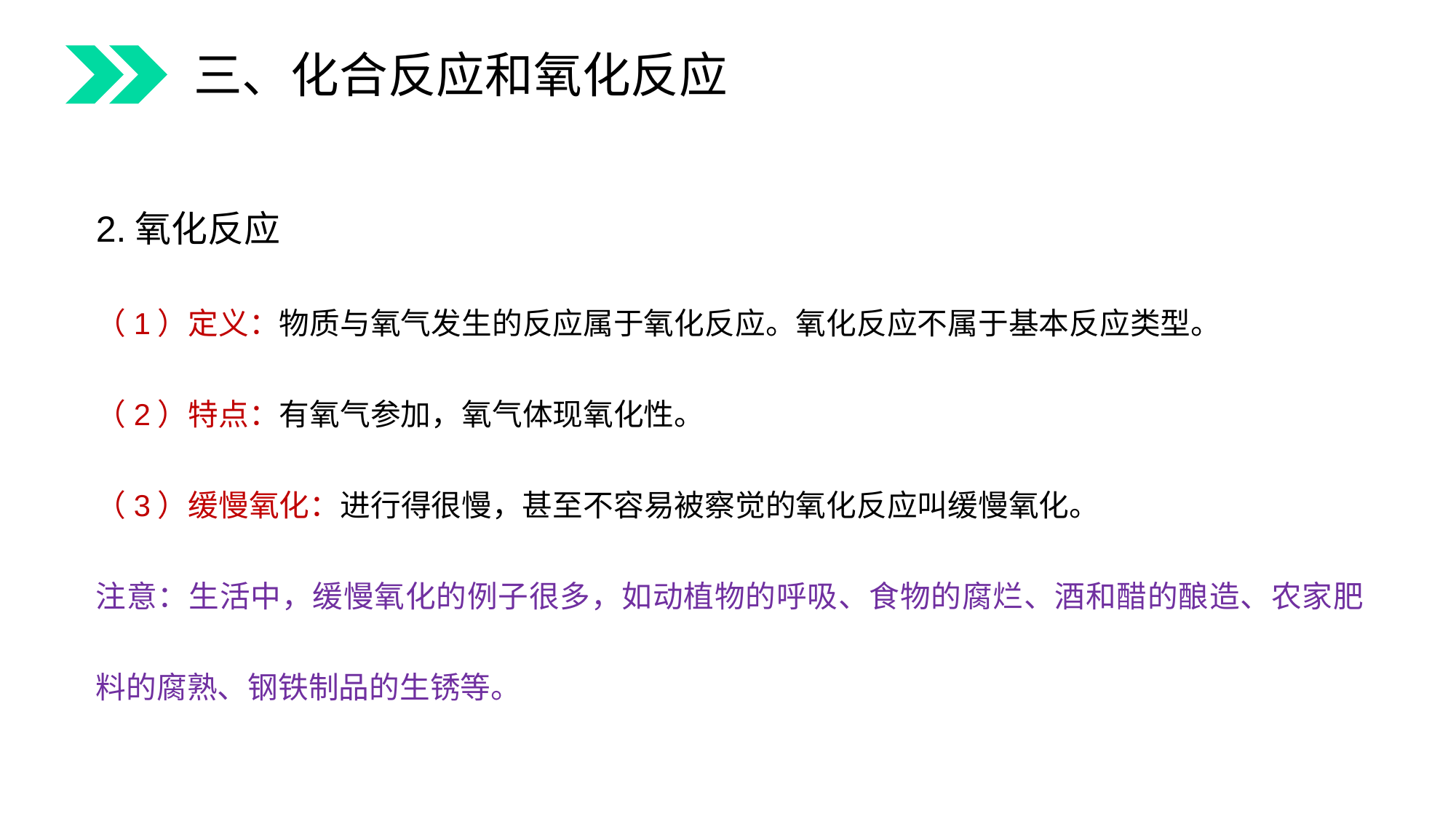

三、化合反应和氧化反应
2.氧化反应
（1）定义：物质与氧气发生的反应属于氧化反应。氧化反应不属于基本反应类型。
（2）特点：有氧气参加，氧气体现氧化性。
（3）缓慢氧化：进行得很慢，甚至不容易被察觉的氧化反应叫缓慢氧化。
注意：生活中，缓慢氧化的例子很多，如动植物的呼吸、食物的腐烂、酒和醋的酿造、农家肥料的腐熟、钢铁制品的生锈等。